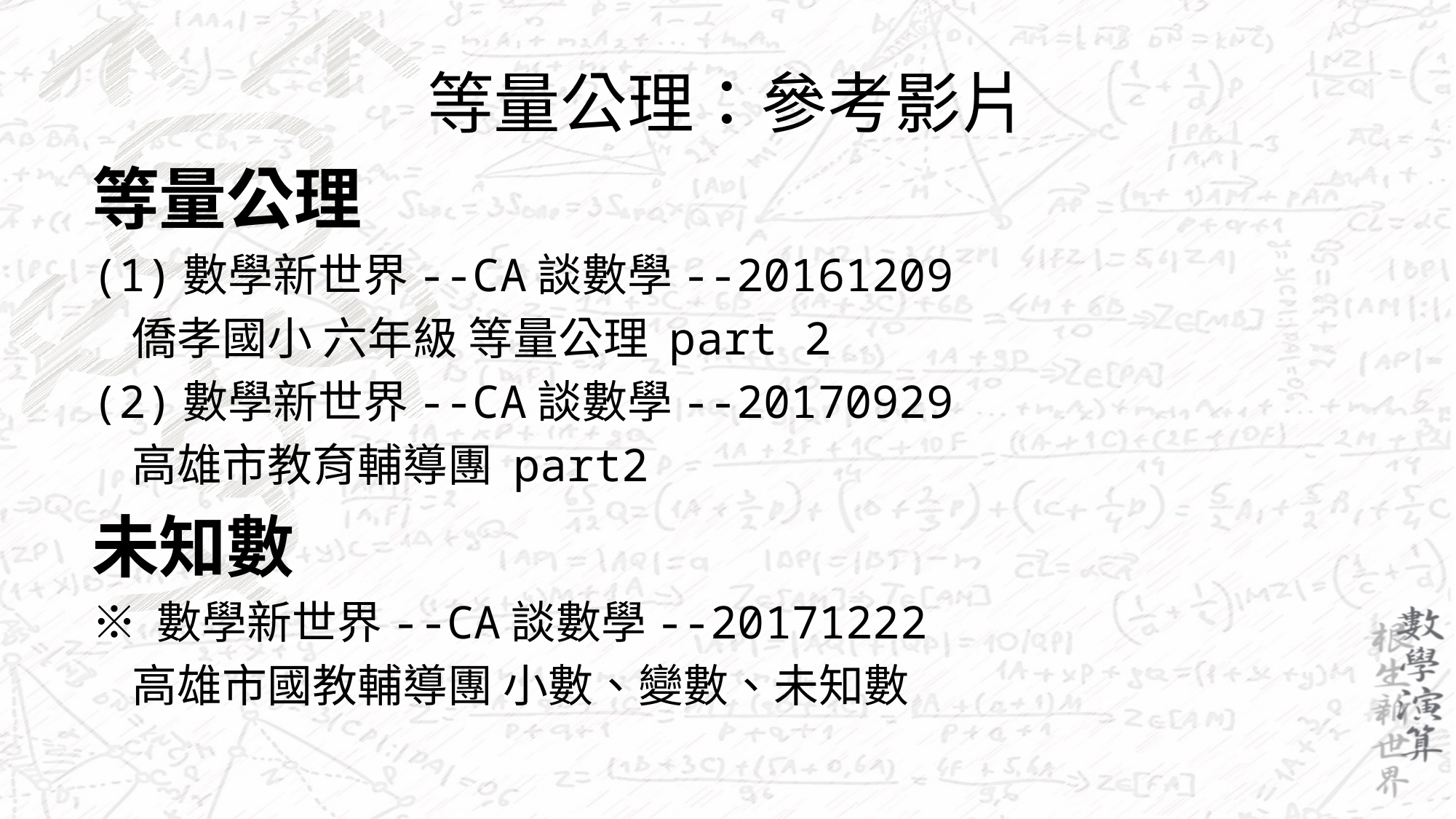

# 等量公理：參考影片
等量公理
(1)數學新世界--CA談數學--20161209
   僑孝國小 六年級 等量公理 part 2
(2)數學新世界--CA談數學--20170929
   高雄市教育輔導團 part2
未知數
※ 數學新世界--CA談數學--20171222
   高雄市國教輔導團 小數、變數、未知數